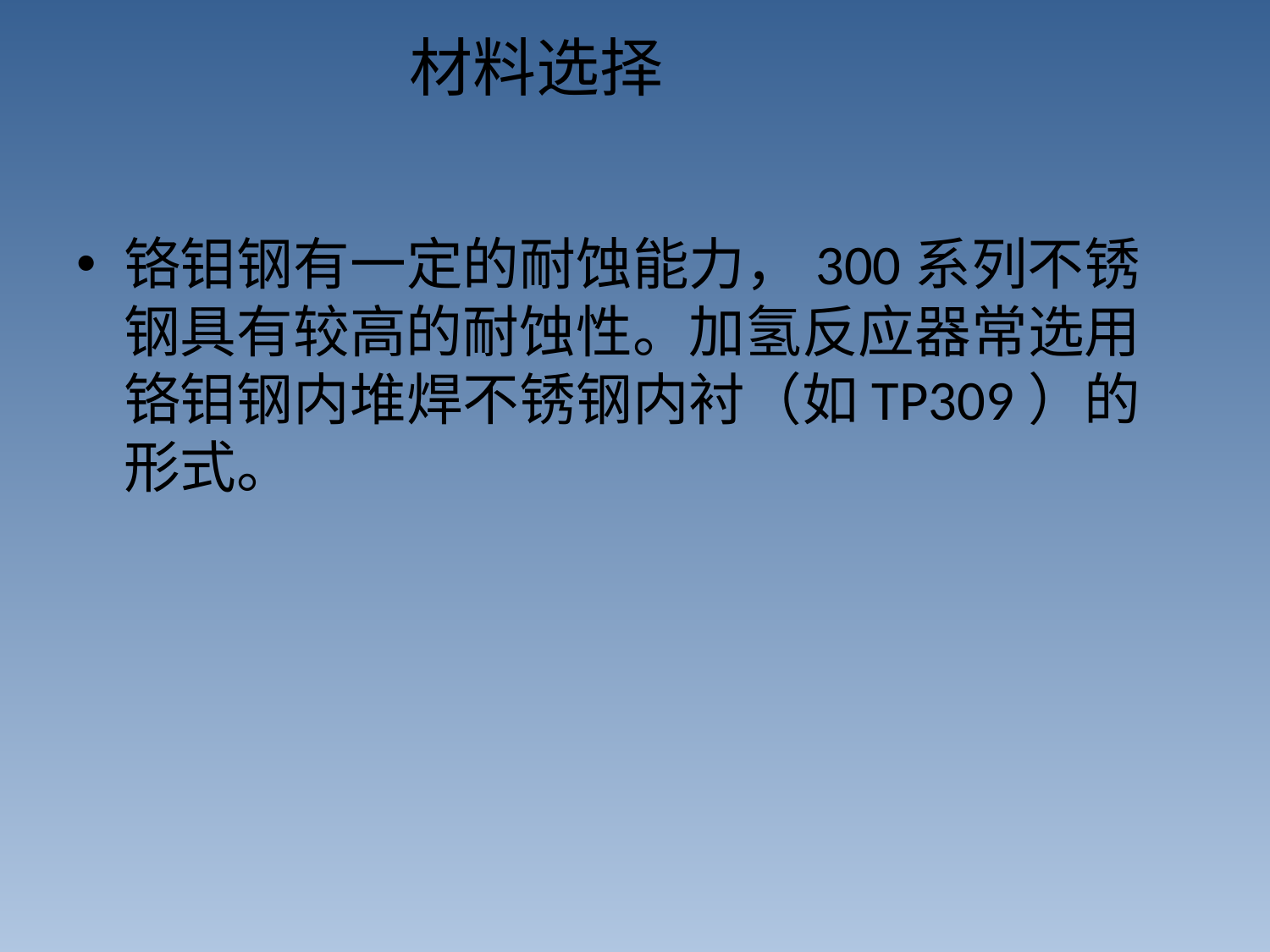

# 材料选择
铬钼钢有一定的耐蚀能力，300系列不锈钢具有较高的耐蚀性。加氢反应器常选用铬钼钢内堆焊不锈钢内衬（如TP309）的形式。